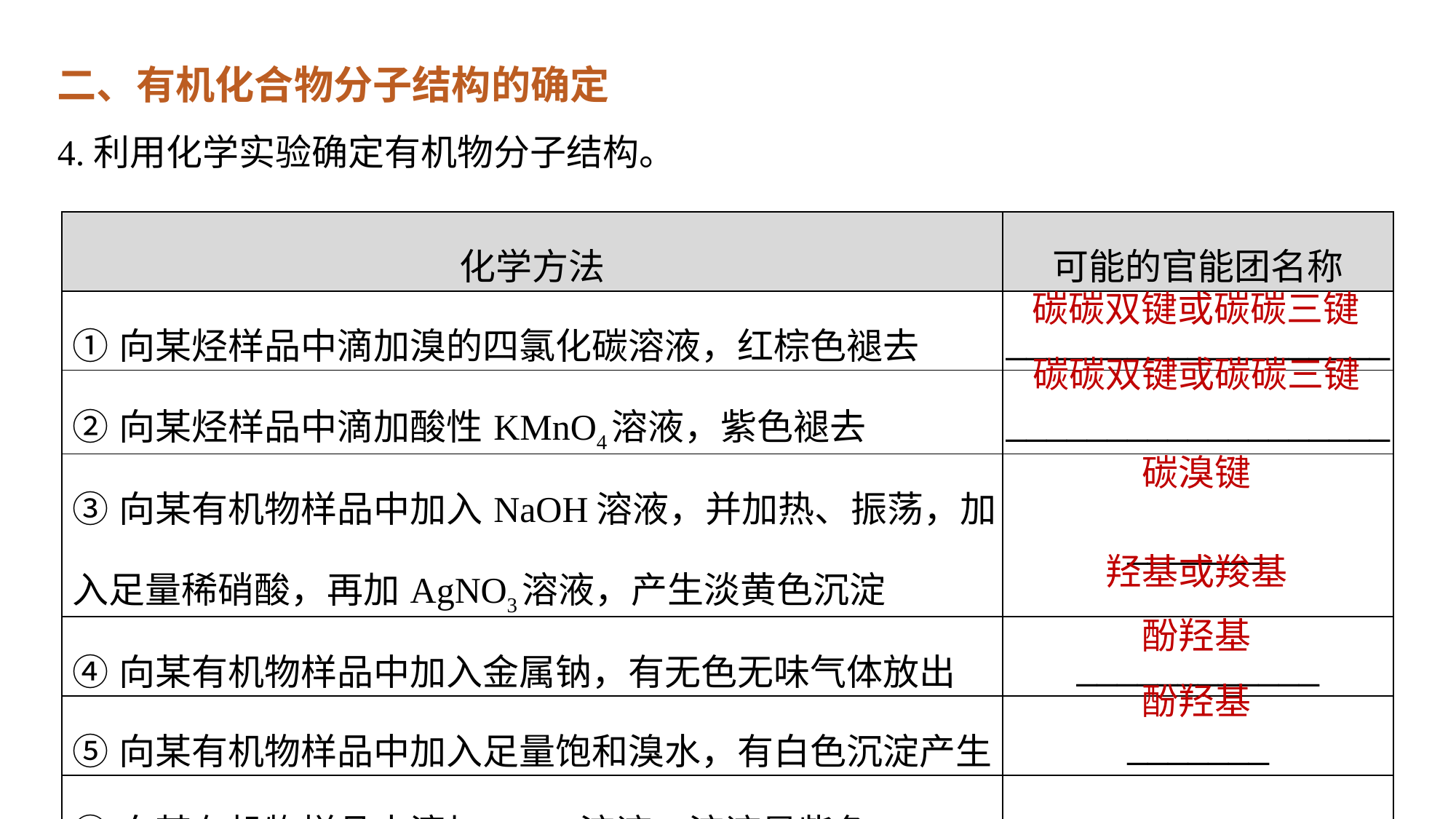

二、有机化合物分子结构的确定
4.利用化学实验确定有机物分子结构。
| 化学方法 | 可能的官能团名称 |
| --- | --- |
| ①向某烃样品中滴加溴的四氯化碳溶液，红棕色褪去 | \_\_\_\_\_\_\_\_\_\_\_\_\_\_\_\_\_\_\_ |
| ②向某烃样品中滴加酸性KMnO4溶液，紫色褪去 | \_\_\_\_\_\_\_\_\_\_\_\_\_\_\_\_\_\_\_ |
| ③向某有机物样品中加入NaOH溶液，并加热、振荡，加入足量稀硝酸，再加AgNO3溶液，产生淡黄色沉淀 | \_\_\_\_\_\_\_ |
| ④向某有机物样品中加入金属钠，有无色无味气体放出 | \_\_\_\_\_\_\_\_\_\_\_\_ |
| ⑤向某有机物样品中加入足量饱和溴水，有白色沉淀产生 | \_\_\_\_\_\_\_ |
| ⑥向某有机物样品中滴加FeCl3溶液，溶液显紫色 | \_\_\_\_\_\_\_ |
碳碳双键或碳碳三键
碳碳双键或碳碳三键
碳溴键
羟基或羧基
酚羟基
酚羟基